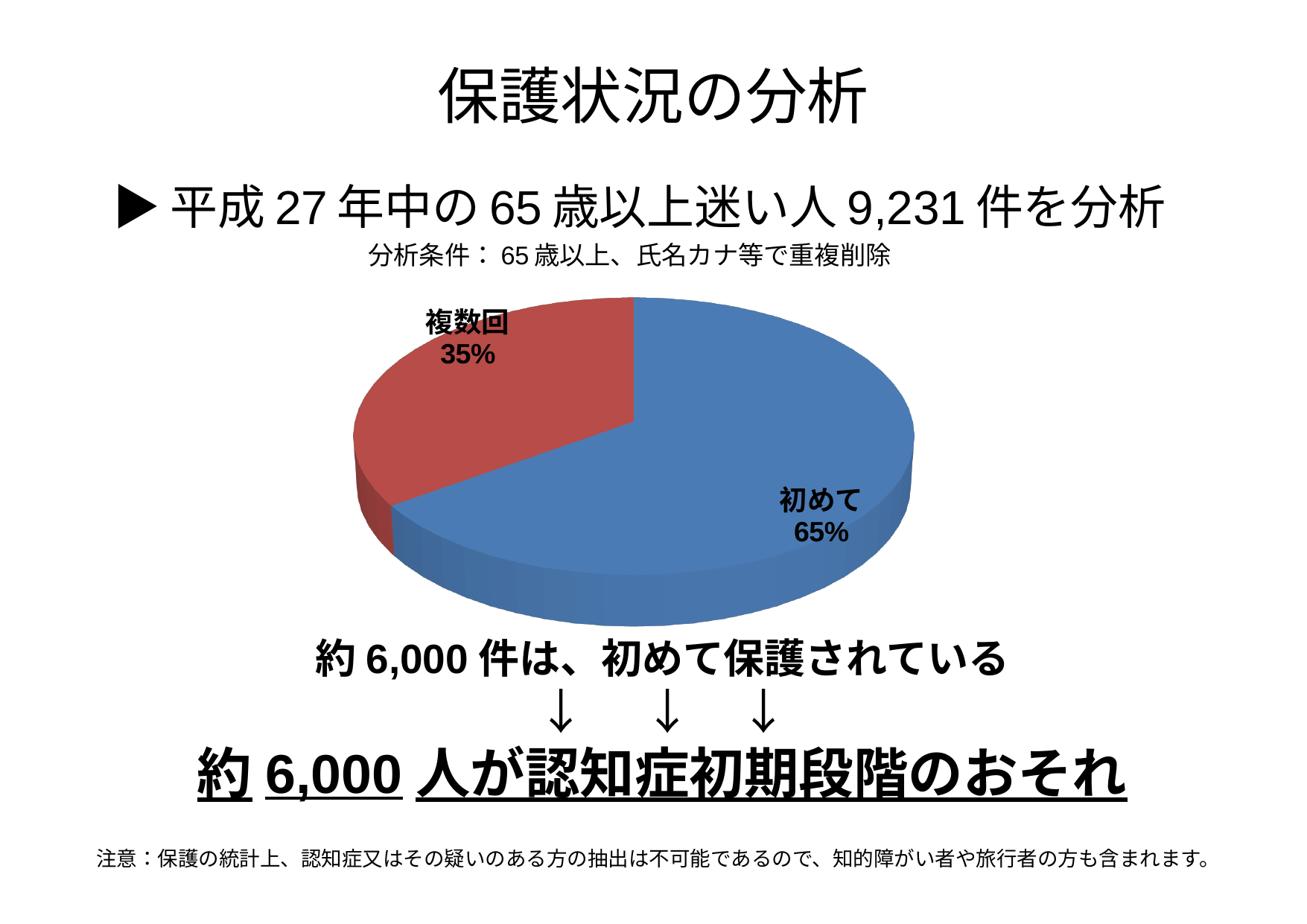

# 保護状況の分析
▶平成27年中の65歳以上迷い人9,231件を分析
　　　　　　　　　　分析条件：65歳以上、氏名カナ等で重複削除

[unsupported chart]

約6,000件は、初めて保護されている
↓　↓　↓
約6,000人が認知症初期段階のおそれ

注意：保護の統計上、認知症又はその疑いのある方の抽出は不可能であるので、知的障がい者や旅行者の方も含まれます。